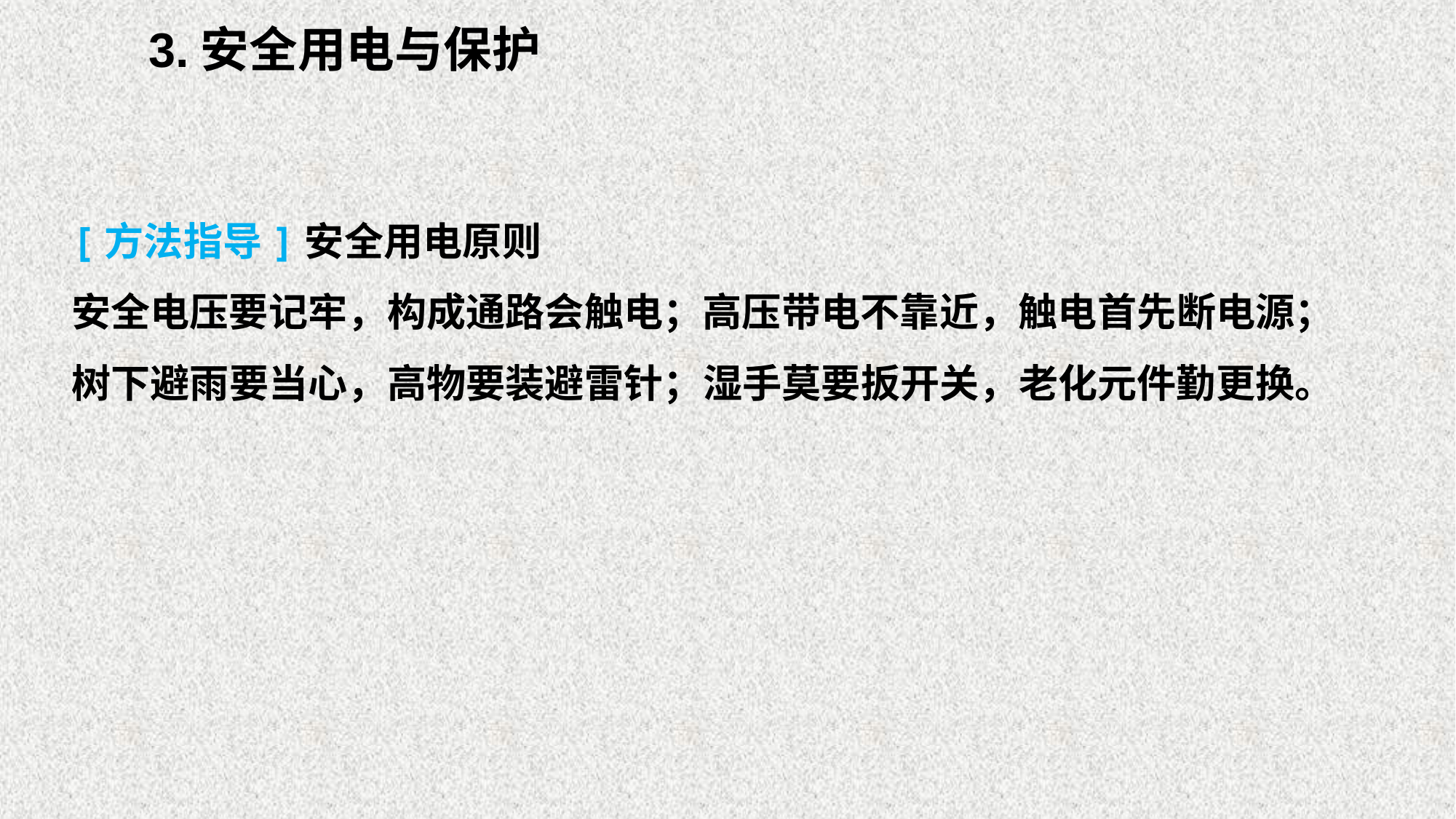

3.安全用电与保护
[方法指导]安全用电原则
安全电压要记牢，构成通路会触电；高压带电不靠近，触电首先断电源；树下避雨要当心，高物要装避雷针；湿手莫要扳开关，老化元件勤更换。